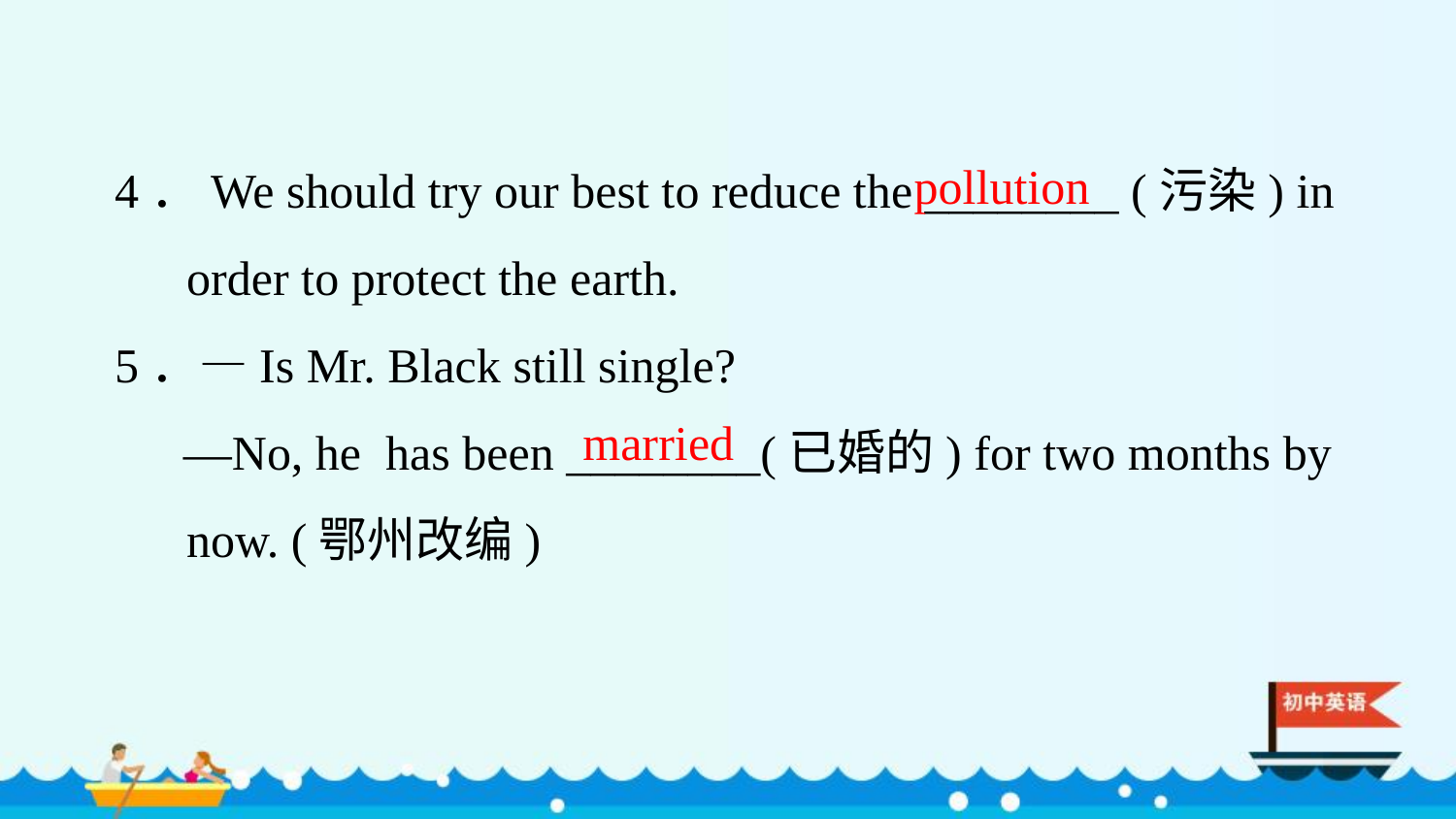

4．We should try our best to reduce the ________ (污染) in order to protect the earth.
5．—Is Mr. Black still single?
 —No, he  has been ________(已婚的) for two months by now. (鄂州改编)
pollution
married